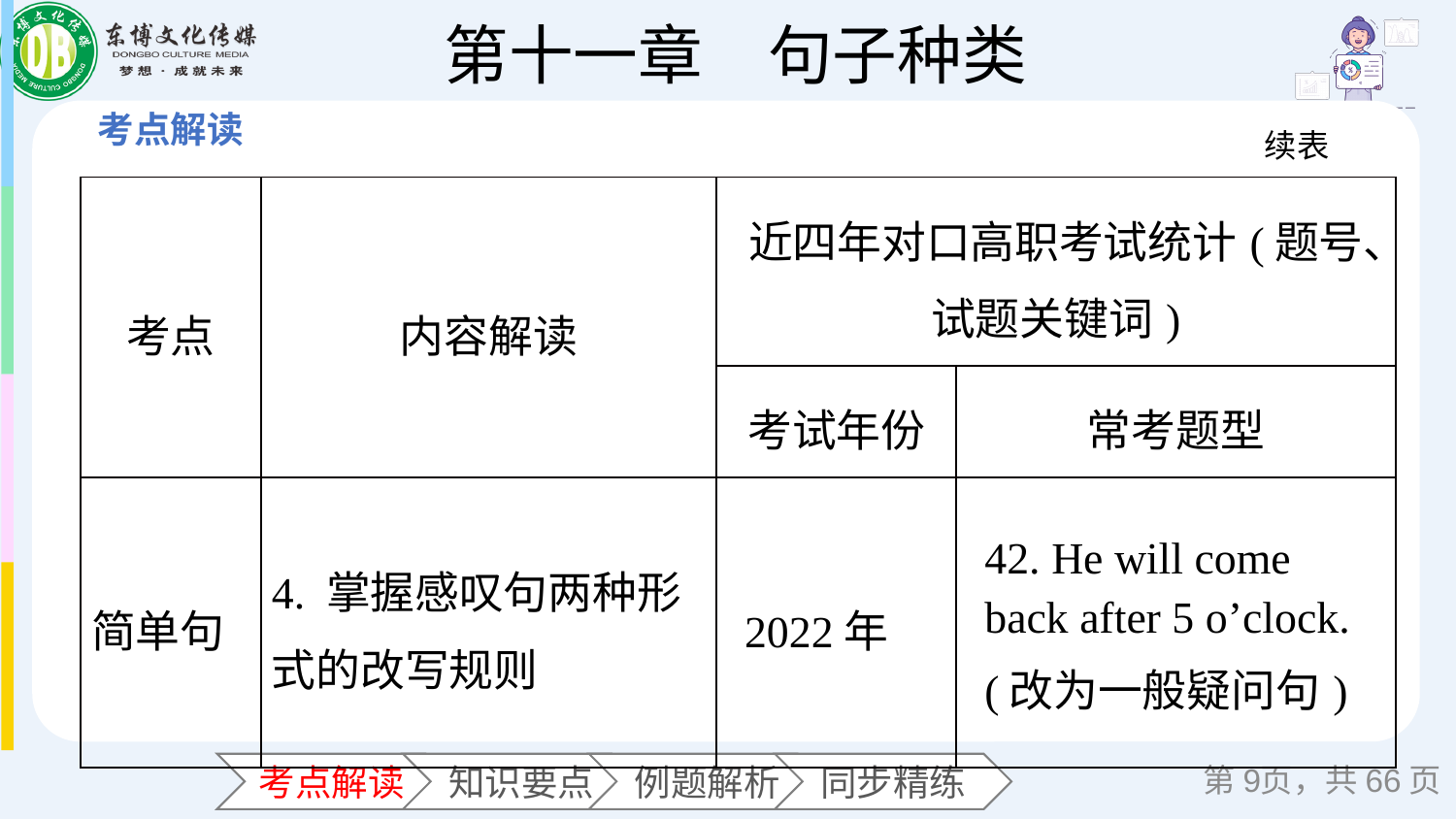

续表
| 考点 | 内容解读 | 近四年对口高职考试统计(题号、试题关键词) |  |
| --- | --- | --- | --- |
|  |  | 考试年份 | 常考题型 |
| 简单句 | 4. 掌握感叹句两种形式的改写规则 | 2022年 | 42. He will come back after 5 o’clock. (改为一般疑问句) |
第9页，共66页